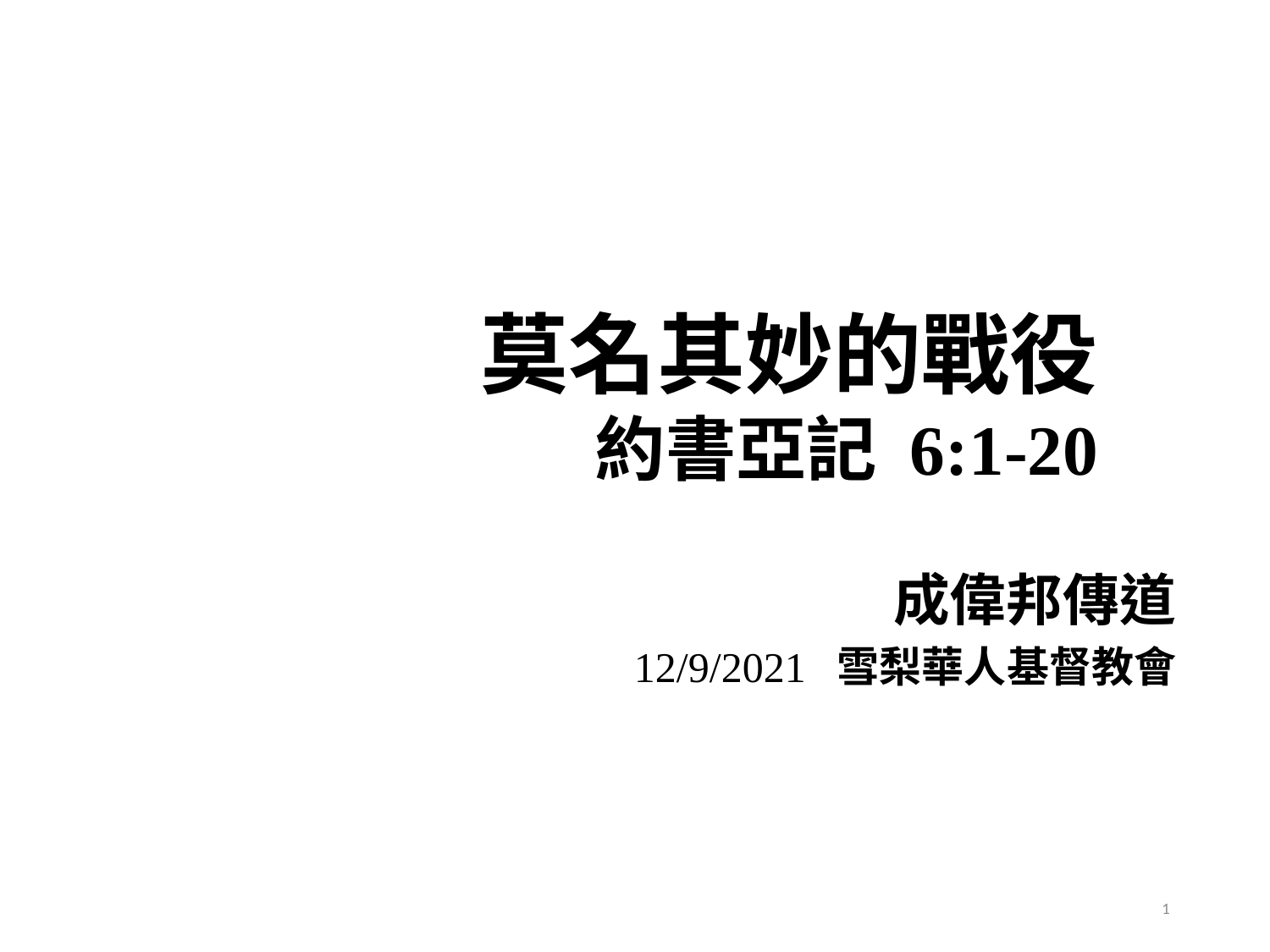

# 莫名其妙的戰役 約書亞記 6:1-20
成偉邦傳道
12/9/2021  雪梨華人基督教會

1